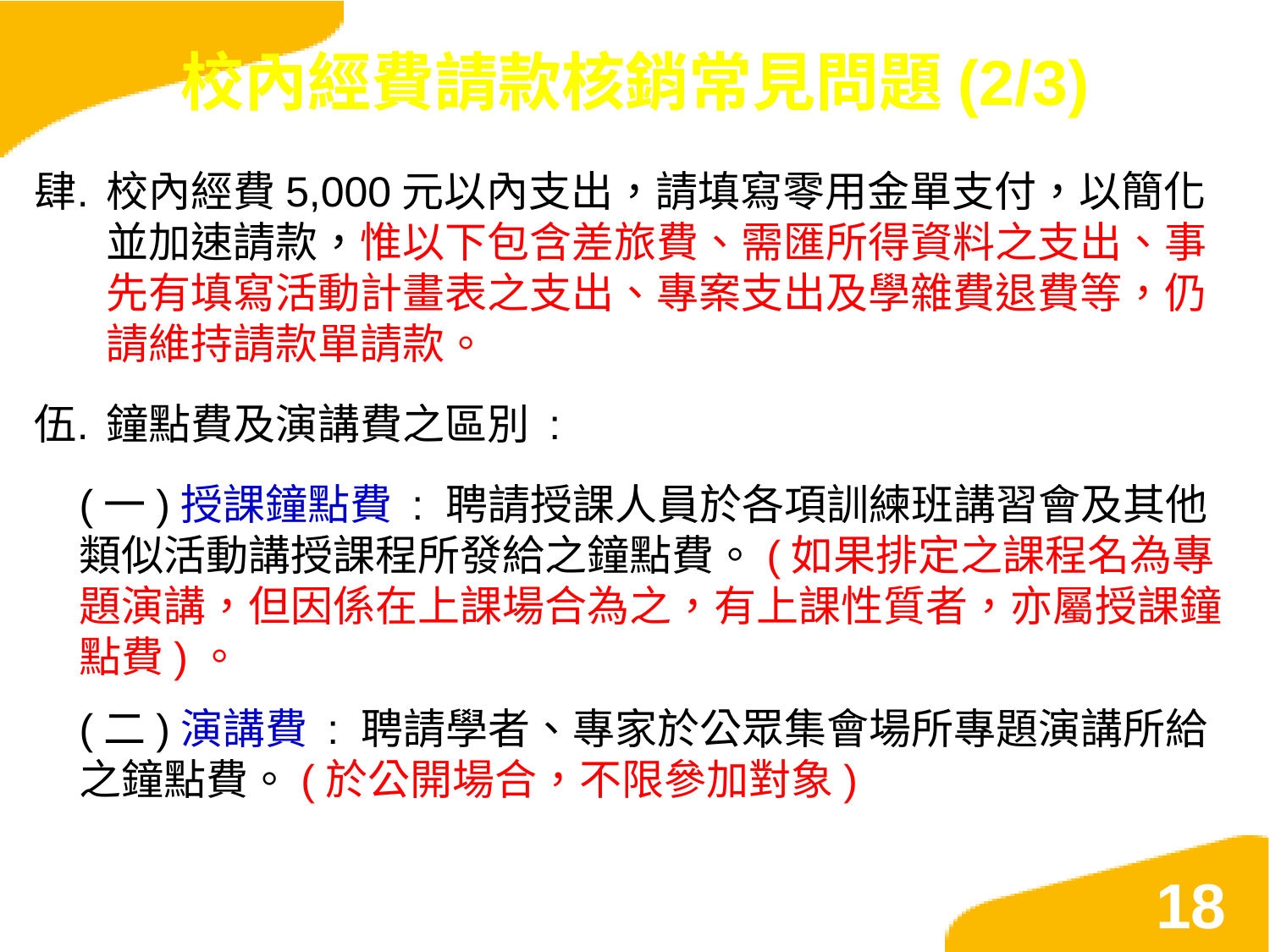

# 校內經費請款核銷常見問題(2/3)
校內經費5,000元以內支出，請填寫零用金單支付，以簡化並加速請款，惟以下包含差旅費、需匯所得資料之支出、事先有填寫活動計畫表之支出、專案支出及學雜費退費等，仍請維持請款單請款。
鐘點費及演講費之區別 :
(一)授課鐘點費 : 聘請授課人員於各項訓練班講習會及其他類似活動講授課程所發給之鐘點費。(如果排定之課程名為專題演講，但因係在上課場合為之，有上課性質者，亦屬授課鐘點費)。
(二)演講費 : 聘請學者、專家於公眾集會場所專題演講所給之鐘點費。(於公開場合，不限參加對象)

18